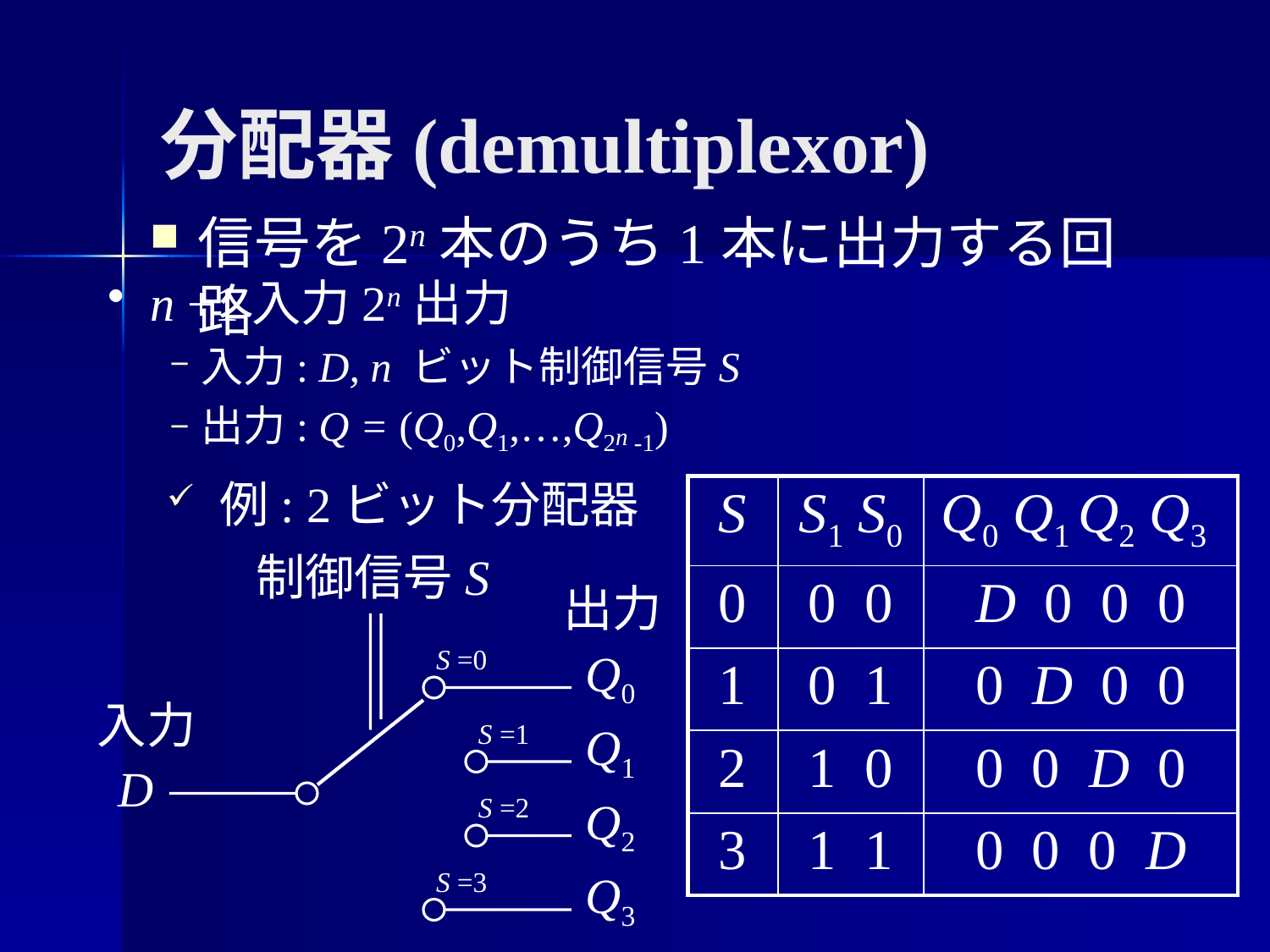

# 分配器(demultiplexor)
信号を2n本のうち1本に出力する回路
 n +1入力2n出力
入力: D, n ビット制御信号S
出力: Q = (Q0,Q1,…,Q2n -1)
 例: 2ビット分配器
| S | S1 S0 | Q0 Q1 Q2 Q3 |
| --- | --- | --- |
| 0 | 0 0 | D 0 0 0 |
| 1 | 0 1 | 0 D 0 0 |
| 2 | 1 0 | 0 0 D 0 |
| 3 | 1 1 | 0 0 0 D |
制御信号S
出力

S =0
Q0

入力

S =1
Q1
D

S =2
Q2

S =3
Q3